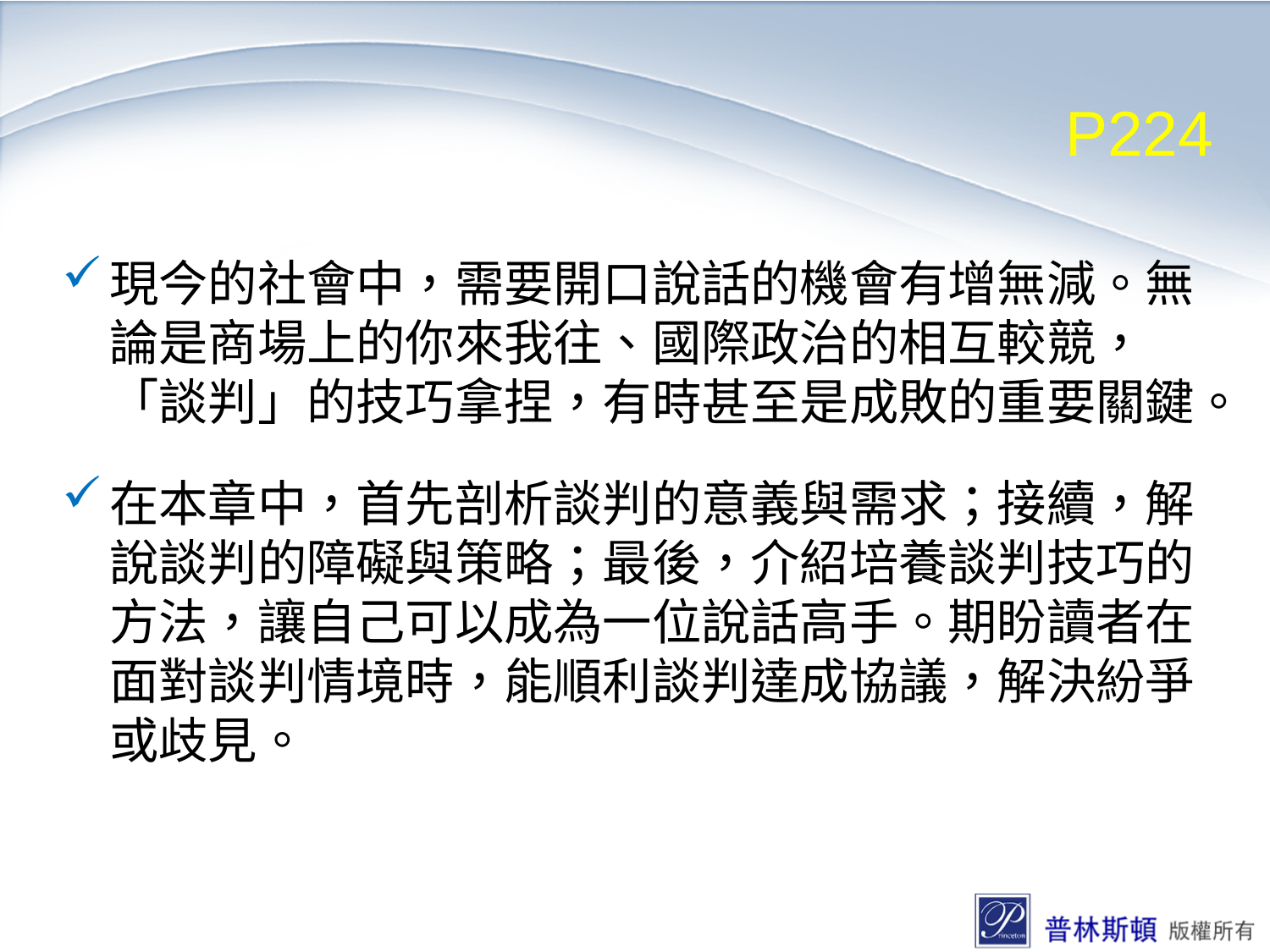

P224
現今的社會中，需要開口說話的機會有增無減。無論是商場上的你來我往、國際政治的相互較競，「談判」的技巧拿捏，有時甚至是成敗的重要關鍵。
在本章中，首先剖析談判的意義與需求；接續，解說談判的障礙與策略；最後，介紹培養談判技巧的方法，讓自己可以成為一位說話高手。期盼讀者在面對談判情境時，能順利談判達成協議，解決紛爭或歧見。